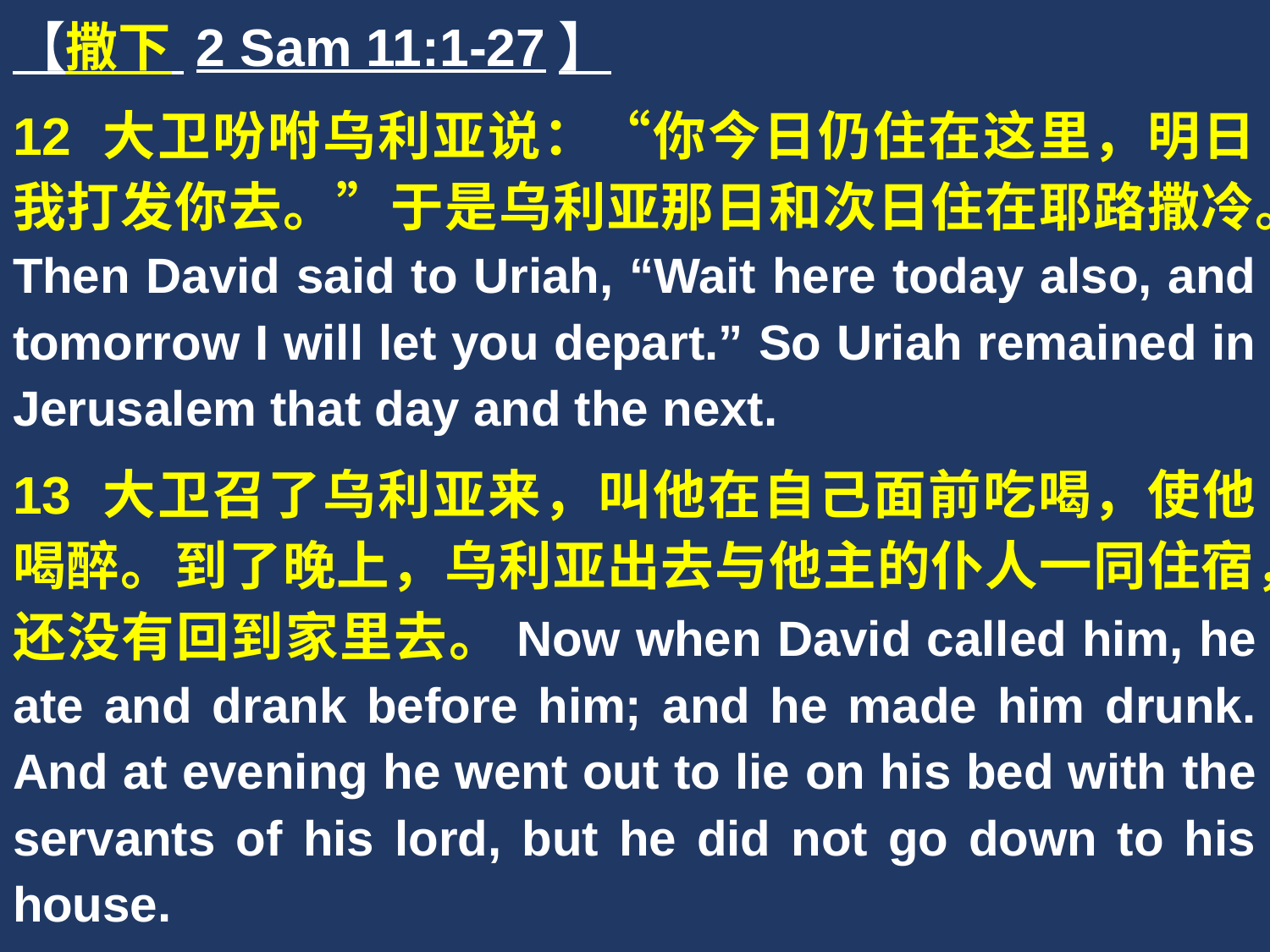

【撒下 2 Sam 11:1-27】
12 大卫吩咐乌利亚说：“你今日仍住在这里，明日我打发你去。”于是乌利亚那日和次日住在耶路撒冷。Then David said to Uriah, “Wait here today also, and tomorrow I will let you depart.” So Uriah remained in Jerusalem that day and the next.
13 大卫召了乌利亚来，叫他在自己面前吃喝，使他喝醉。到了晚上，乌利亚出去与他主的仆人一同住宿，还没有回到家里去。Now when David called him, he ate and drank before him; and he made him drunk. And at evening he went out to lie on his bed with the servants of his lord, but he did not go down to his house.